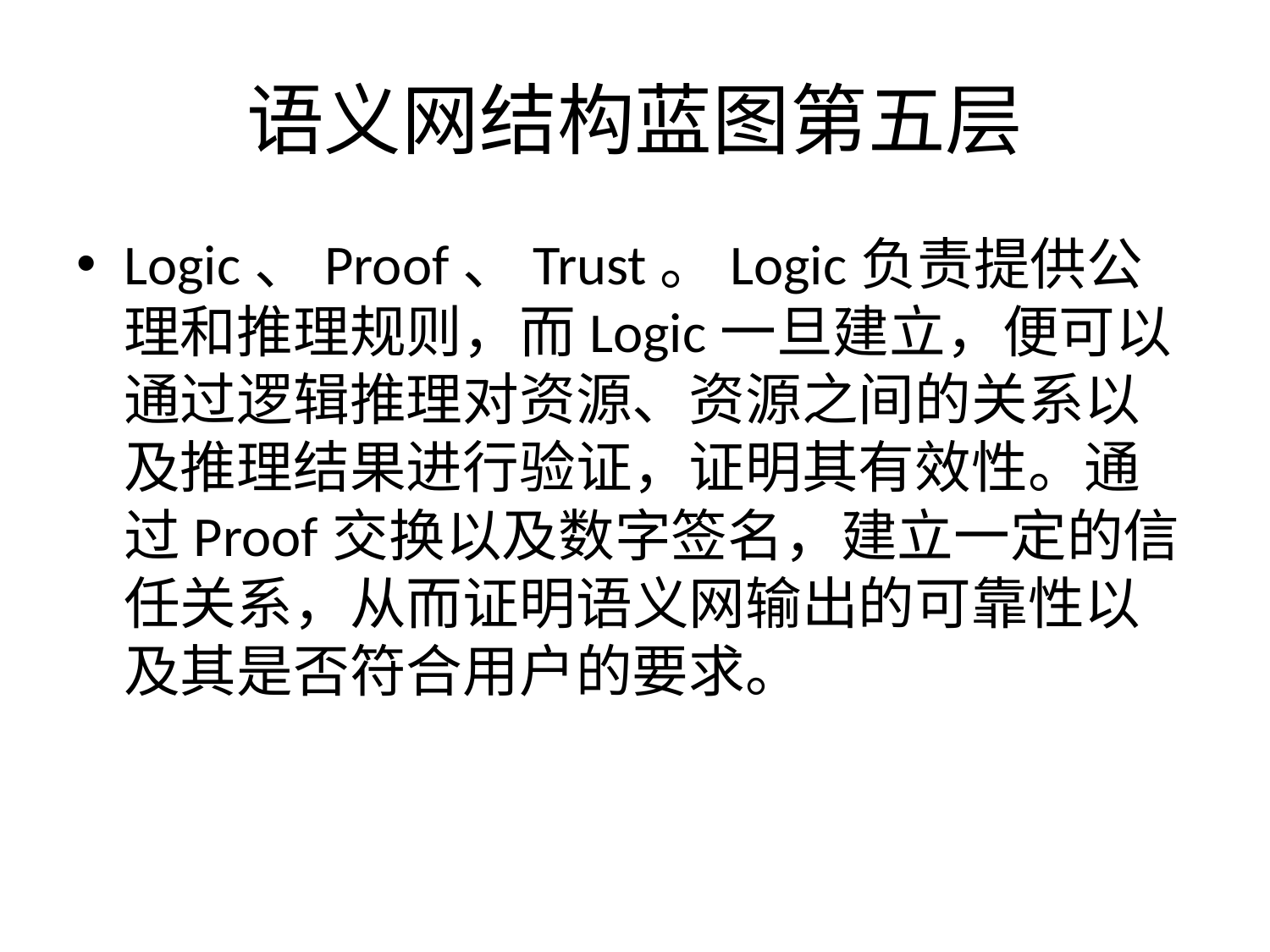

# 语义网结构蓝图第五层
Logic、Proof、Trust。Logic负责提供公理和推理规则，而Logic一旦建立，便可以通过逻辑推理对资源、资源之间的关系以及推理结果进行验证，证明其有效性。通过Proof交换以及数字签名，建立一定的信任关系，从而证明语义网输出的可靠性以及其是否符合用户的要求。